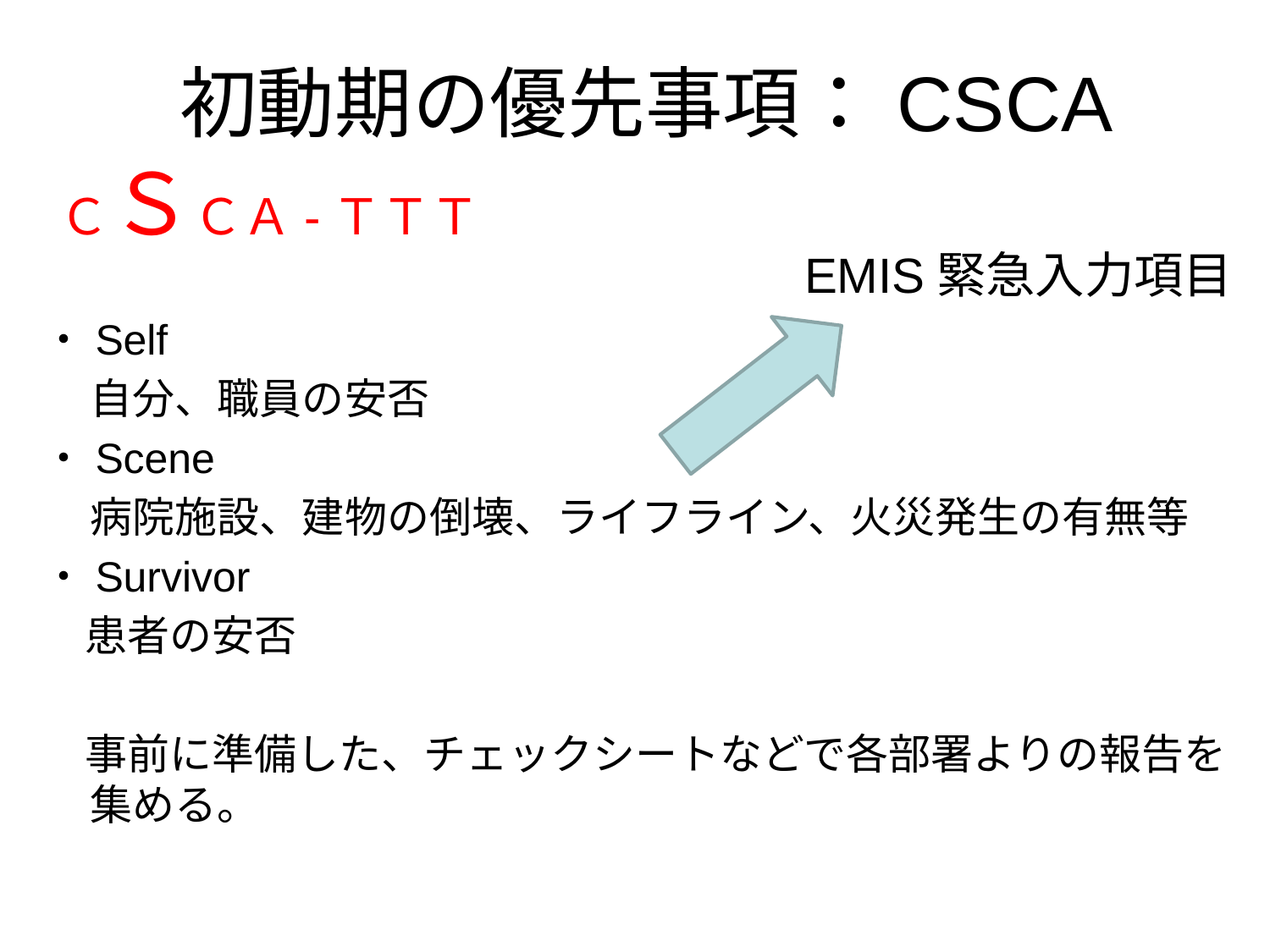

初動期の優先事項：CSCA
ＣＳＣＡ-ＴＴＴ
EMIS緊急入力項目
・Self
	自分、職員の安否
・Scene
	病院施設、建物の倒壊、ライフライン、火災発生の有無等
・Survivor
　患者の安否

　事前に準備した、チェックシートなどで各部署よりの報告を集める。